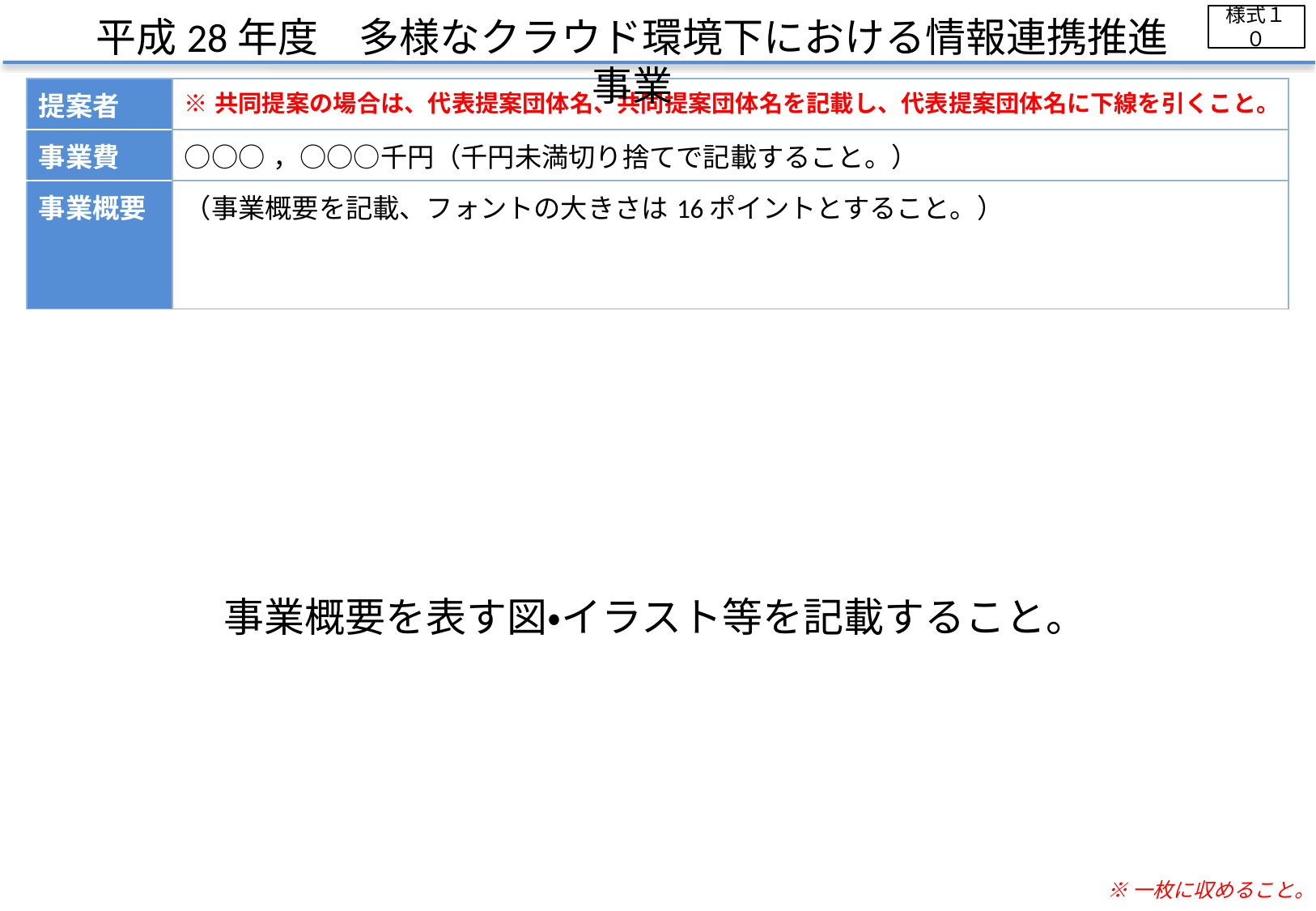

平成28年度　多様なクラウド環境下における情報連携推進事業
様式１０
| 提案者 | ※共同提案の場合は、代表提案団体名、共同提案団体名を記載し、代表提案団体名に下線を引くこと。 |
| --- | --- |
| 事業費 | ○○○，○○○千円（千円未満切り捨てで記載すること。） |
| 事業概要 | （事業概要を記載、フォントの大きさは16ポイントとすること。） |
事業概要を表す図・イラスト等を記載すること。
※一枚に収めること。